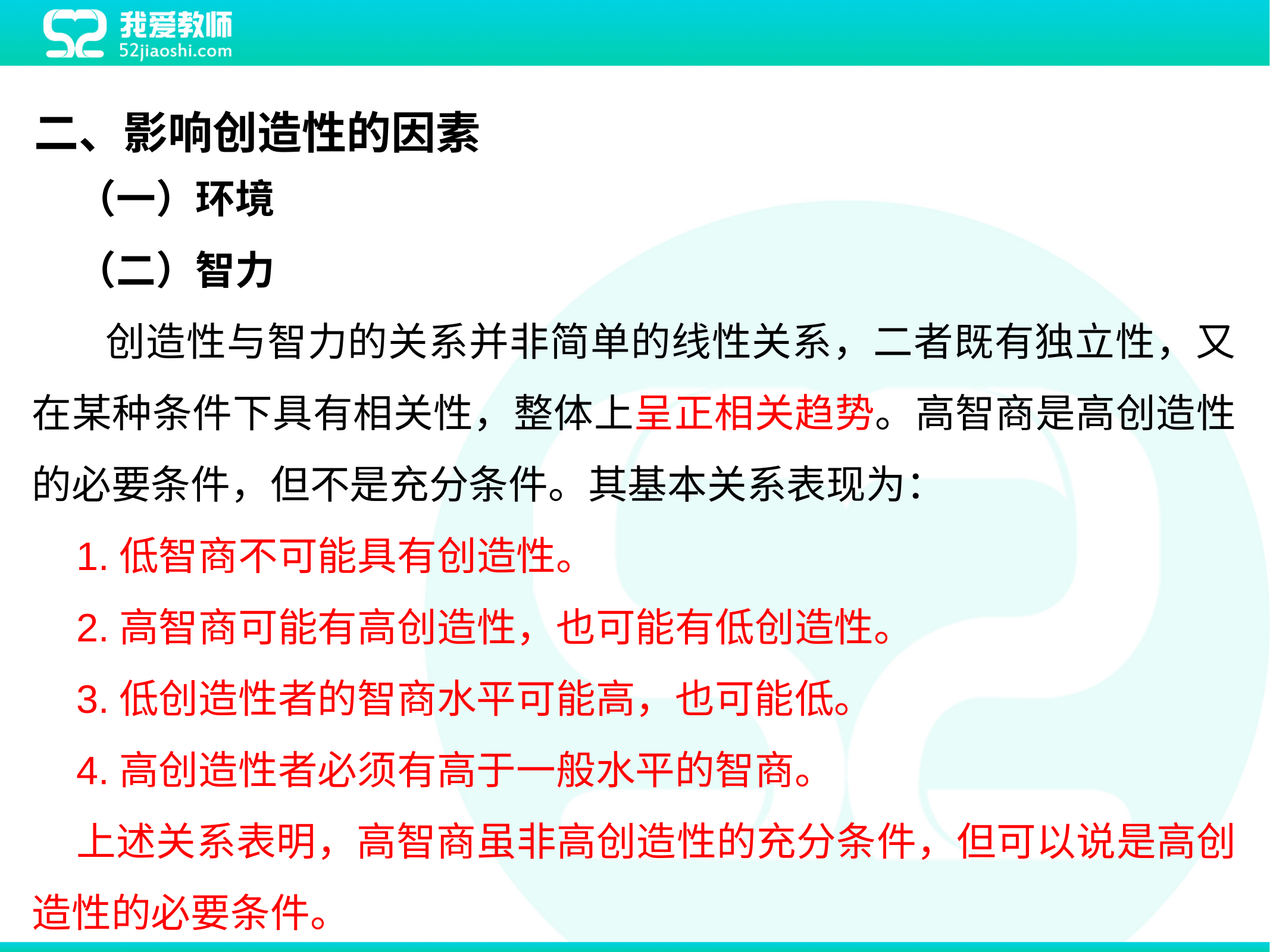

二、影响创造性的因素
（一）环境
（二）智力
  创造性与智力的关系并非简单的线性关系，二者既有独立性，又在某种条件下具有相关性，整体上呈正相关趋势。高智商是高创造性的必要条件，但不是充分条件。其基本关系表现为：
1.低智商不可能具有创造性。
2.高智商可能有高创造性，也可能有低创造性。
3.低创造性者的智商水平可能高，也可能低。
4.高创造性者必须有高于一般水平的智商。
上述关系表明，高智商虽非高创造性的充分条件，但可以说是高创造性的必要条件。